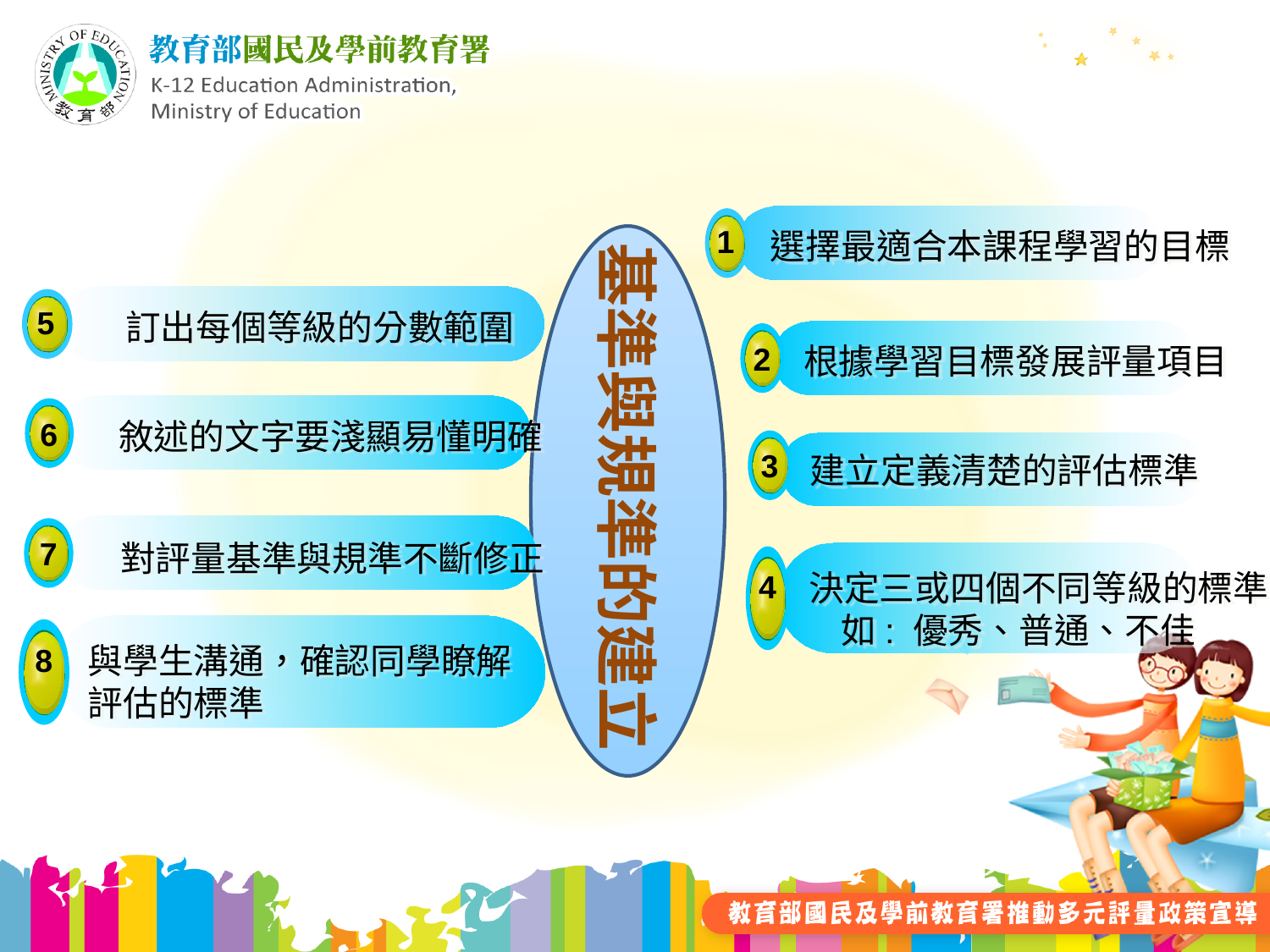

基準與規準的建立

1
選擇最適合本課程學習的目標

5
訂出每個等級的分數範圍

2
根據學習目標發展評量項目

6
敘述的文字要淺顯易懂明確

3
建立定義清楚的評估標準

7
對評量基準與規準不斷修正

決定三或四個不同等級的標準
   如: 優秀、普通、不佳
4

與學生溝通，確認同學瞭解
評估的標準
8